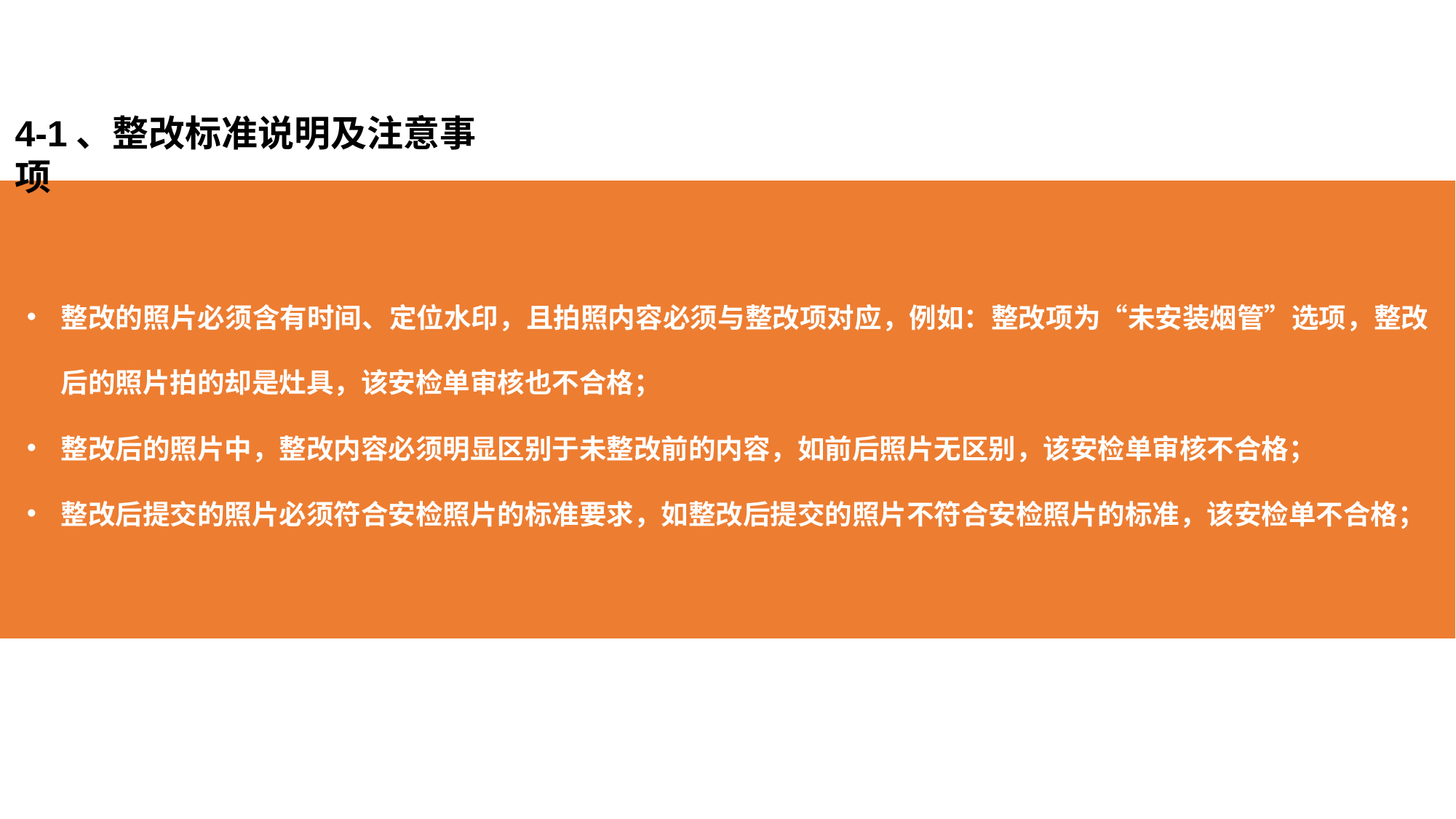

4-1、整改标准说明及注意事项

整改的照片必须含有时间、定位水印，且拍照内容必须与整改项对应，例如：整改项为“未安装烟管”选项，整改后的照片拍的却是灶具，该安检单审核也不合格；
整改后的照片中，整改内容必须明显区别于未整改前的内容，如前后照片无区别，该安检单审核不合格；
整改后提交的照片必须符合安检照片的标准要求，如整改后提交的照片不符合安检照片的标准，该安检单不合格；
37